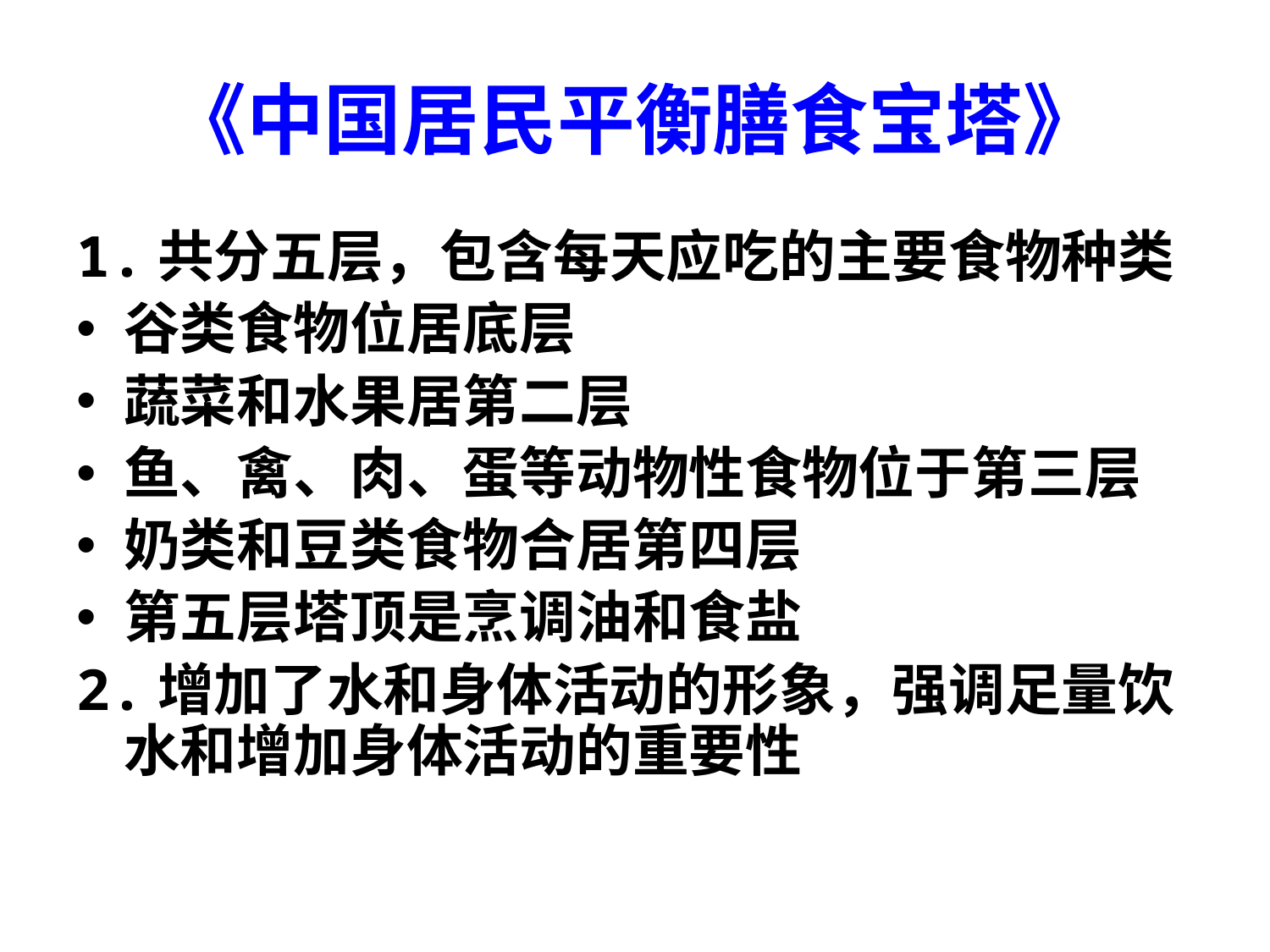

# 《中国居民平衡膳食宝塔》
1.共分五层，包含每天应吃的主要食物种类
谷类食物位居底层
蔬菜和水果居第二层
鱼、禽、肉、蛋等动物性食物位于第三层
奶类和豆类食物合居第四层
第五层塔顶是烹调油和食盐
2.增加了水和身体活动的形象，强调足量饮水和增加身体活动的重要性